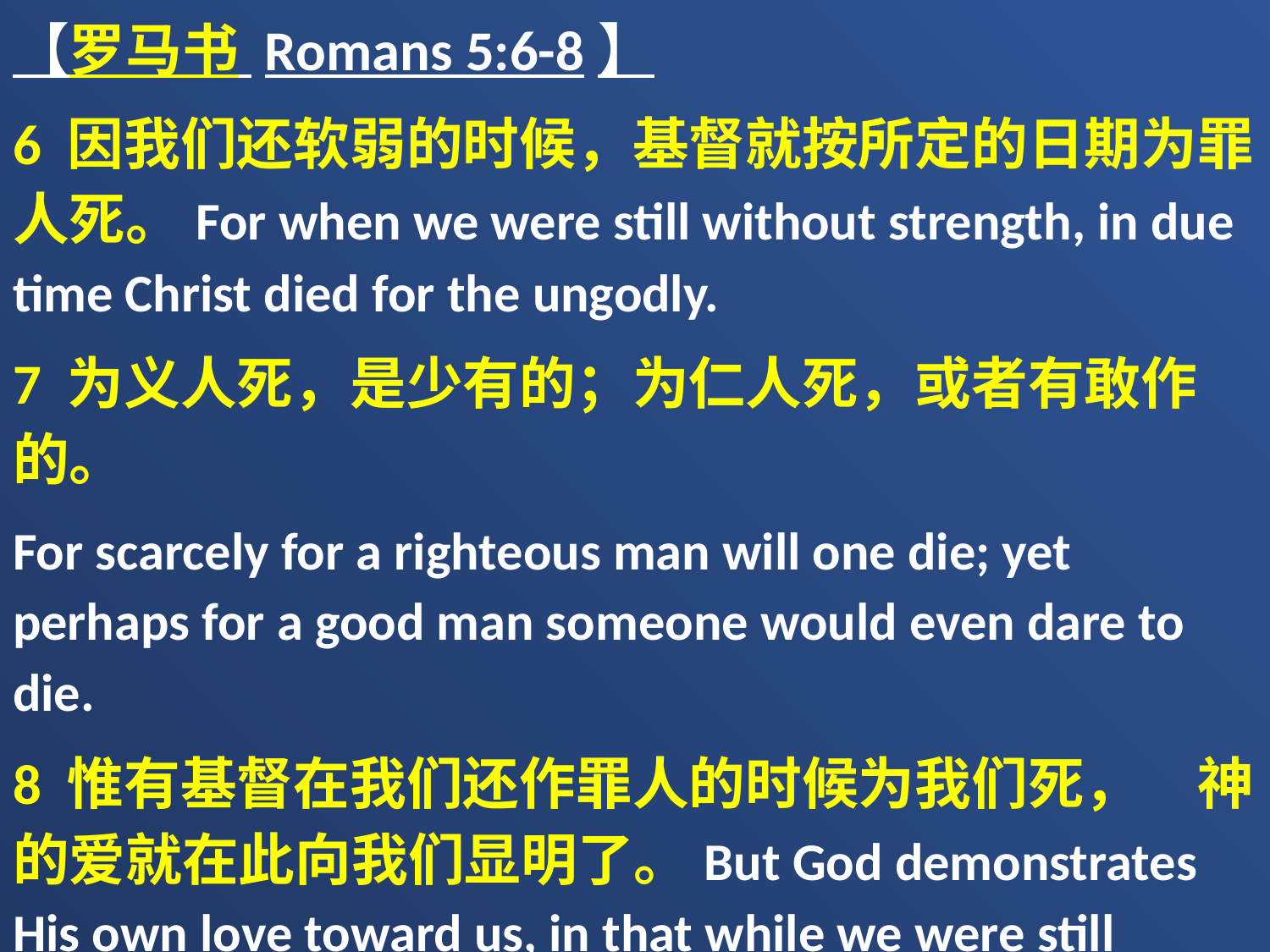

【罗马书 Romans 5:6-8】
6 因我们还软弱的时候，基督就按所定的日期为罪人死。For when we were still without strength, in due time Christ died for the ungodly.
7 为义人死，是少有的；为仁人死，或者有敢作的。
For scarcely for a righteous man will one die; yet perhaps for a good man someone would even dare to die.
8 惟有基督在我们还作罪人的时候为我们死，　神的爱就在此向我们显明了。But God demonstrates His own love toward us, in that while we were still sinners, Christ died for us.